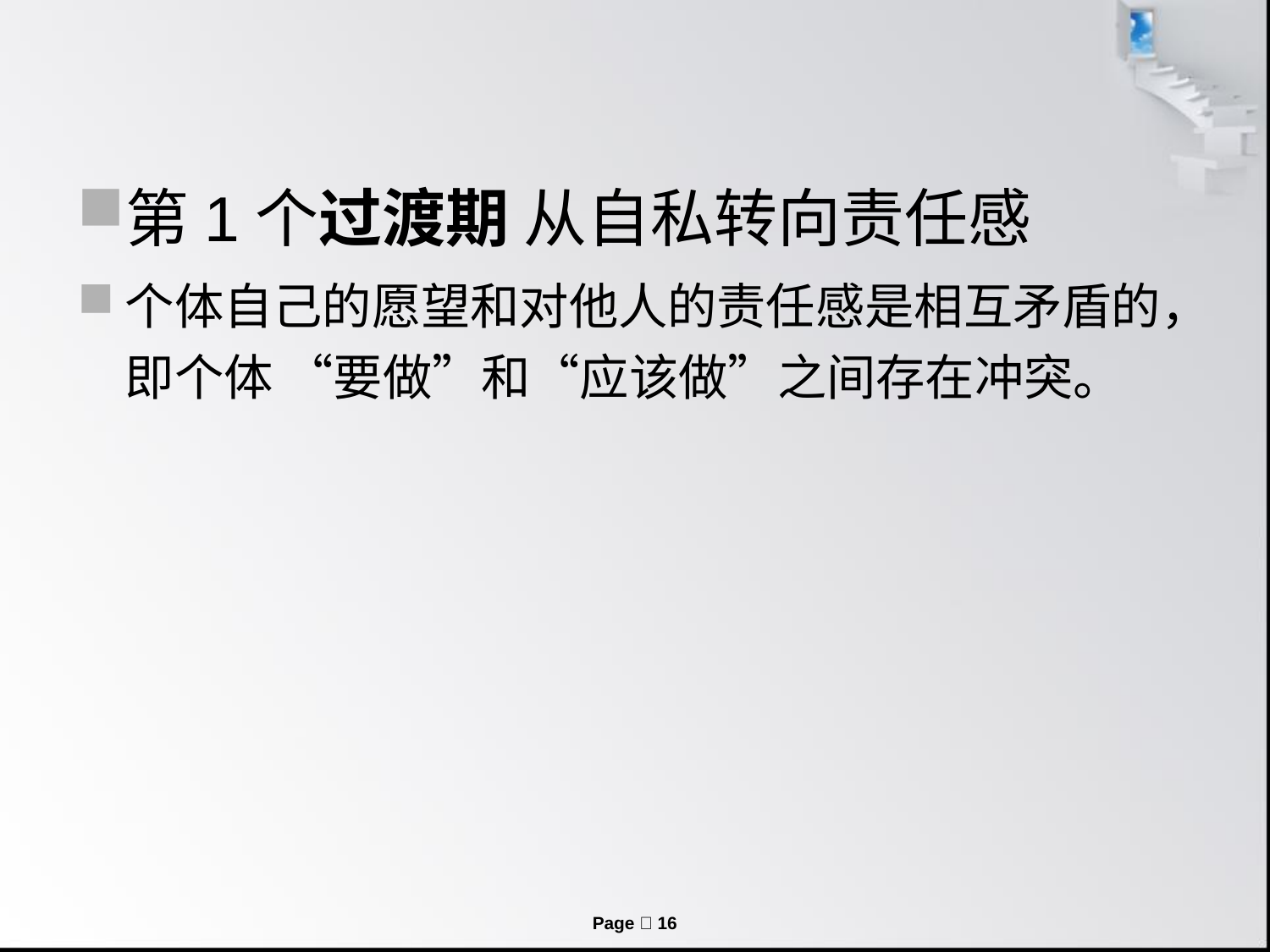

#
第1个过渡期 从自私转向责任感
个体自己的愿望和对他人的责任感是相互矛盾的，即个体 “要做”和“应该做”之间存在冲突。